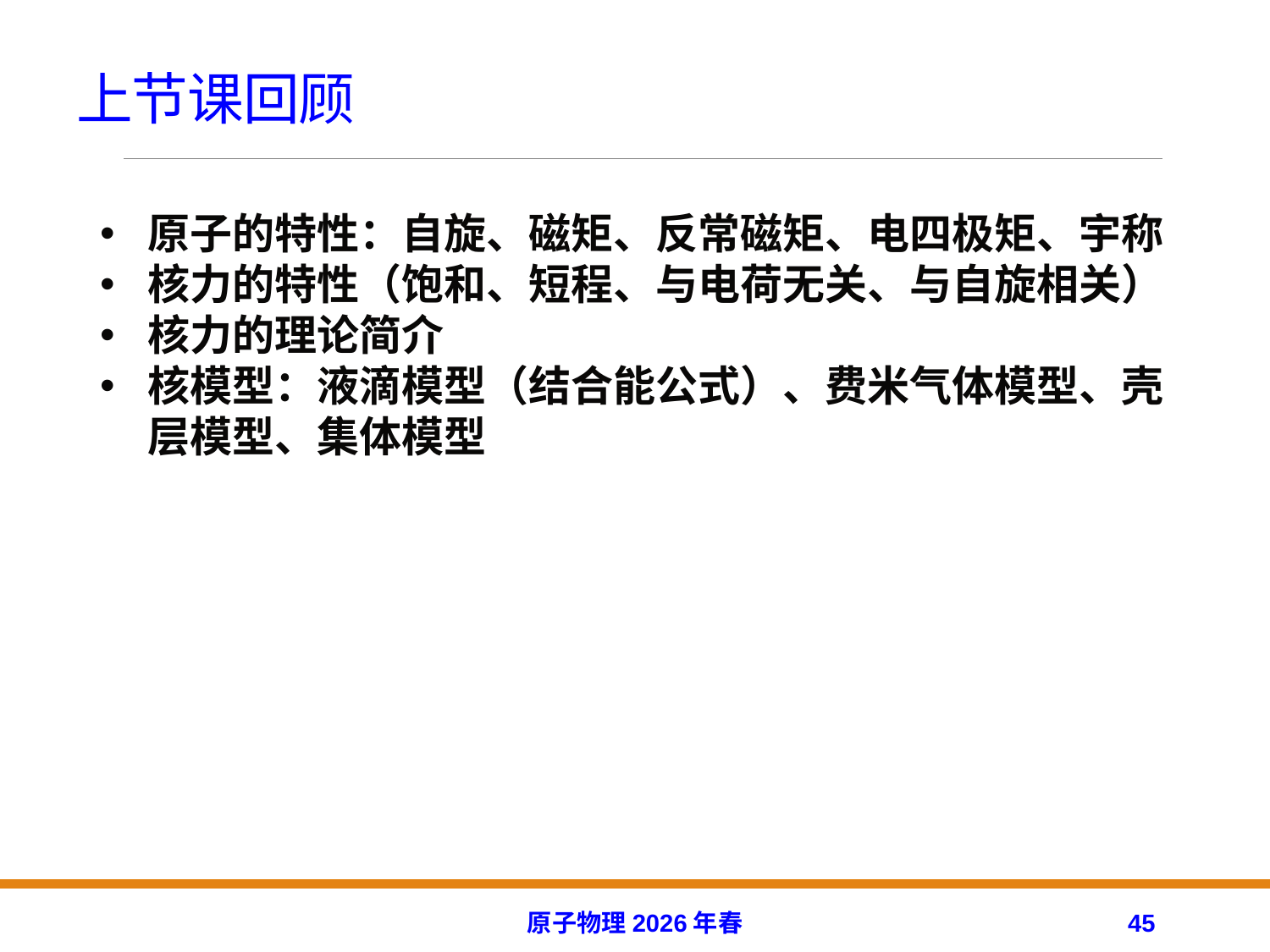

# 上节课回顾
原子的特性：自旋、磁矩、反常磁矩、电四极矩、宇称
核力的特性（饱和、短程、与电荷无关、与自旋相关）
核力的理论简介
核模型：液滴模型（结合能公式）、费米气体模型、壳层模型、集体模型
原子物理2026年春
45